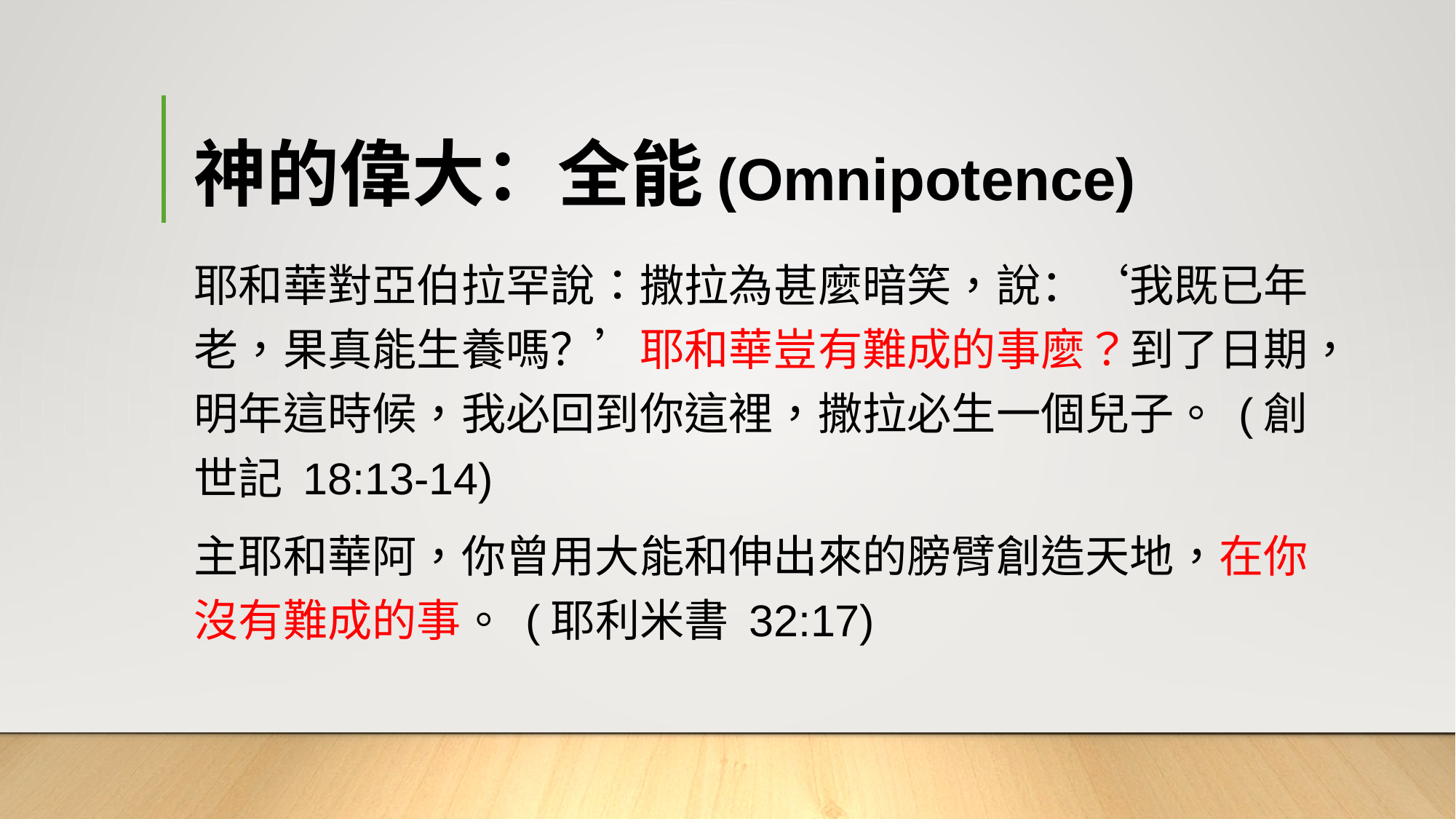

# 神的偉大：全能(Omnipotence)
耶和華對亞伯拉罕說：撒拉為甚麼暗笑，說：‘我既已年老，果真能生養嗎？’耶和華豈有難成的事麼？到了日期，明年這時候，我必回到你這裡，撒拉必生一個兒子。 (創世記 18:13-14)
主耶和華阿，你曾用大能和伸出來的膀臂創造天地，在你沒有難成的事。 (耶利米書 32:17)